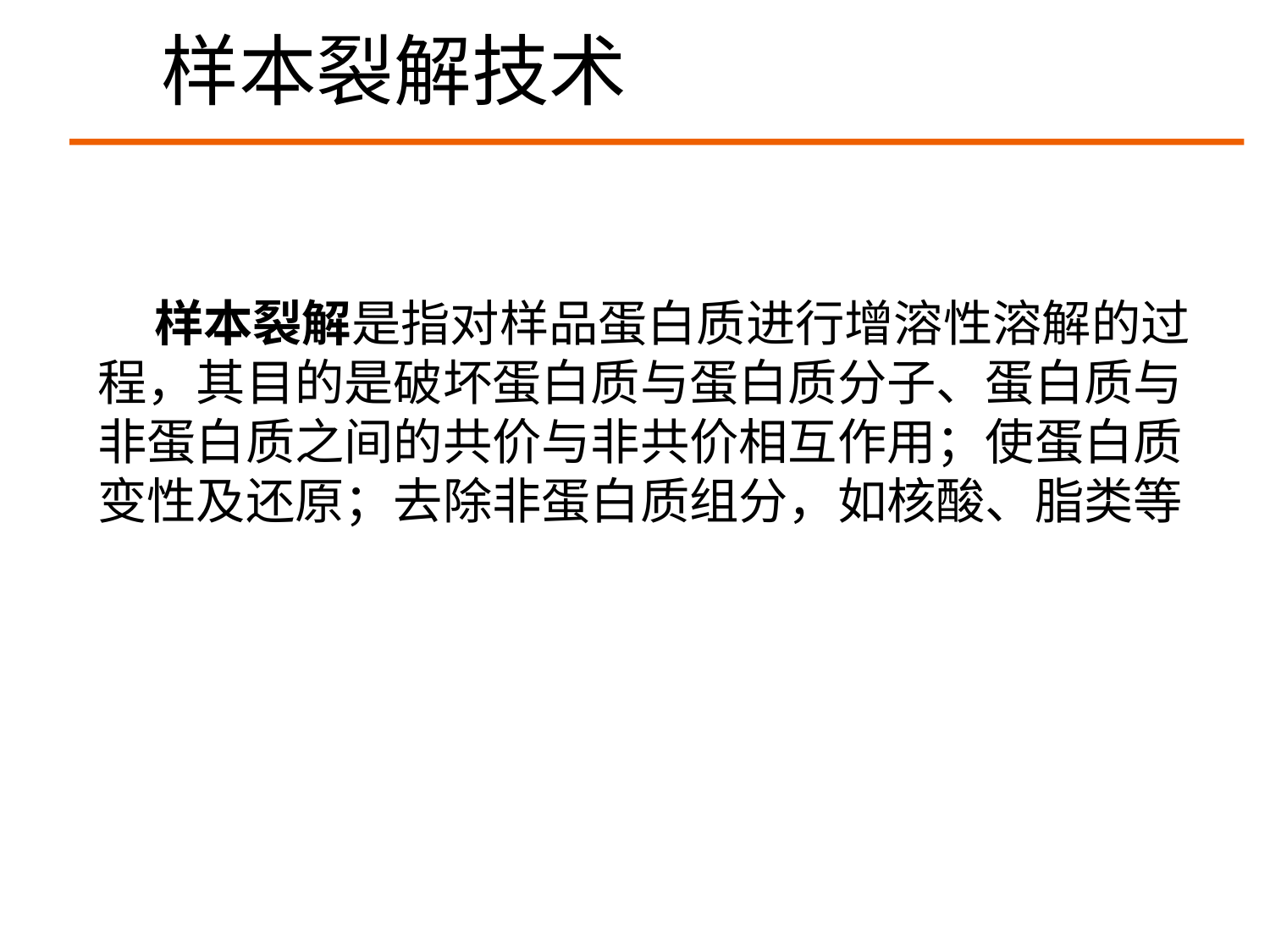

样本裂解技术

    样本裂解是指对样品蛋白质进行增溶性溶解的过程，其目的是破坏蛋白质与蛋白质分子、蛋白质与非蛋白质之间的共价与非共价相互作用；使蛋白质变性及还原；去除非蛋白质组分，如核酸、脂类等